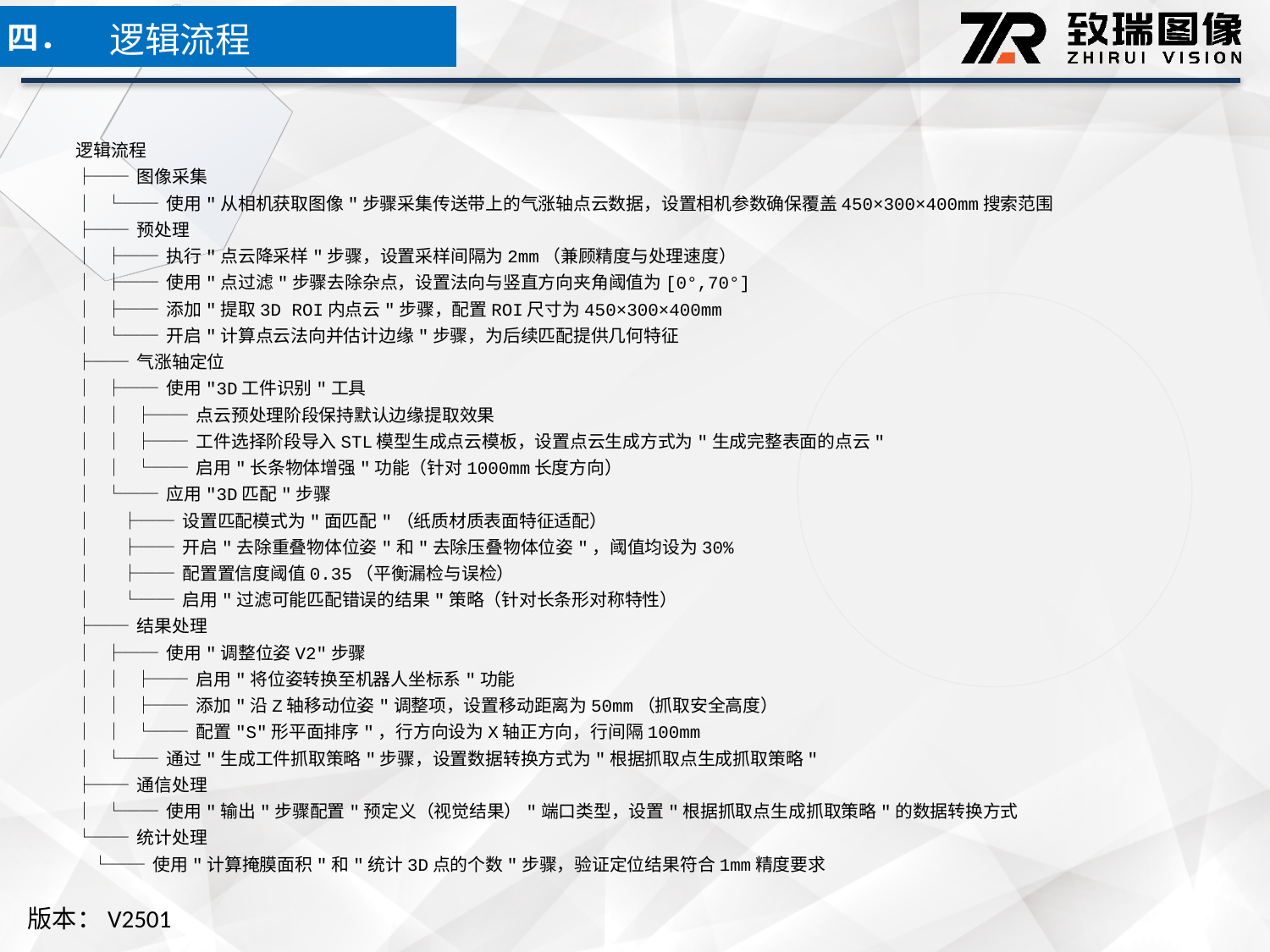

逻辑流程
四．

逻辑流程
├── 图像采集
│   └── 使用"从相机获取图像"步骤采集传送带上的气涨轴点云数据，设置相机参数确保覆盖450×300×400mm搜索范围
├── 预处理
│   ├── 执行"点云降采样"步骤，设置采样间隔为2mm（兼顾精度与处理速度）
│   ├── 使用"点过滤"步骤去除杂点，设置法向与竖直方向夹角阈值为[0°,70°]
│   ├── 添加"提取3D ROI内点云"步骤，配置ROI尺寸为450×300×400mm
│   └── 开启"计算点云法向并估计边缘"步骤，为后续匹配提供几何特征
├── 气涨轴定位
│   ├── 使用"3D工件识别"工具
│   │   ├── 点云预处理阶段保持默认边缘提取效果
│   │   ├── 工件选择阶段导入STL模型生成点云模板，设置点云生成方式为"生成完整表面的点云"
│   │   └── 启用"长条物体增强"功能（针对1000mm长度方向）
│   └── 应用"3D匹配"步骤
│       ├── 设置匹配模式为"面匹配"（纸质材质表面特征适配）
│       ├── 开启"去除重叠物体位姿"和"去除压叠物体位姿"，阈值均设为30%
│       ├── 配置置信度阈值0.35（平衡漏检与误检）
│       └── 启用"过滤可能匹配错误的结果"策略（针对长条形对称特性）
├── 结果处理
│   ├── 使用"调整位姿V2"步骤
│   │   ├── 启用"将位姿转换至机器人坐标系"功能
│   │   ├── 添加"沿Z轴移动位姿"调整项，设置移动距离为50mm（抓取安全高度）
│   │   └── 配置"S"形平面排序"，行方向设为X轴正方向，行间隔100mm
│   └── 通过"生成工件抓取策略"步骤，设置数据转换方式为"根据抓取点生成抓取策略"
├── 通信处理
│   └── 使用"输出"步骤配置"预定义（视觉结果）"端口类型，设置"根据抓取点生成抓取策略"的数据转换方式
└── 统计处理
    └── 使用"计算掩膜面积"和"统计3D点的个数"步骤，验证定位结果符合1mm精度要求